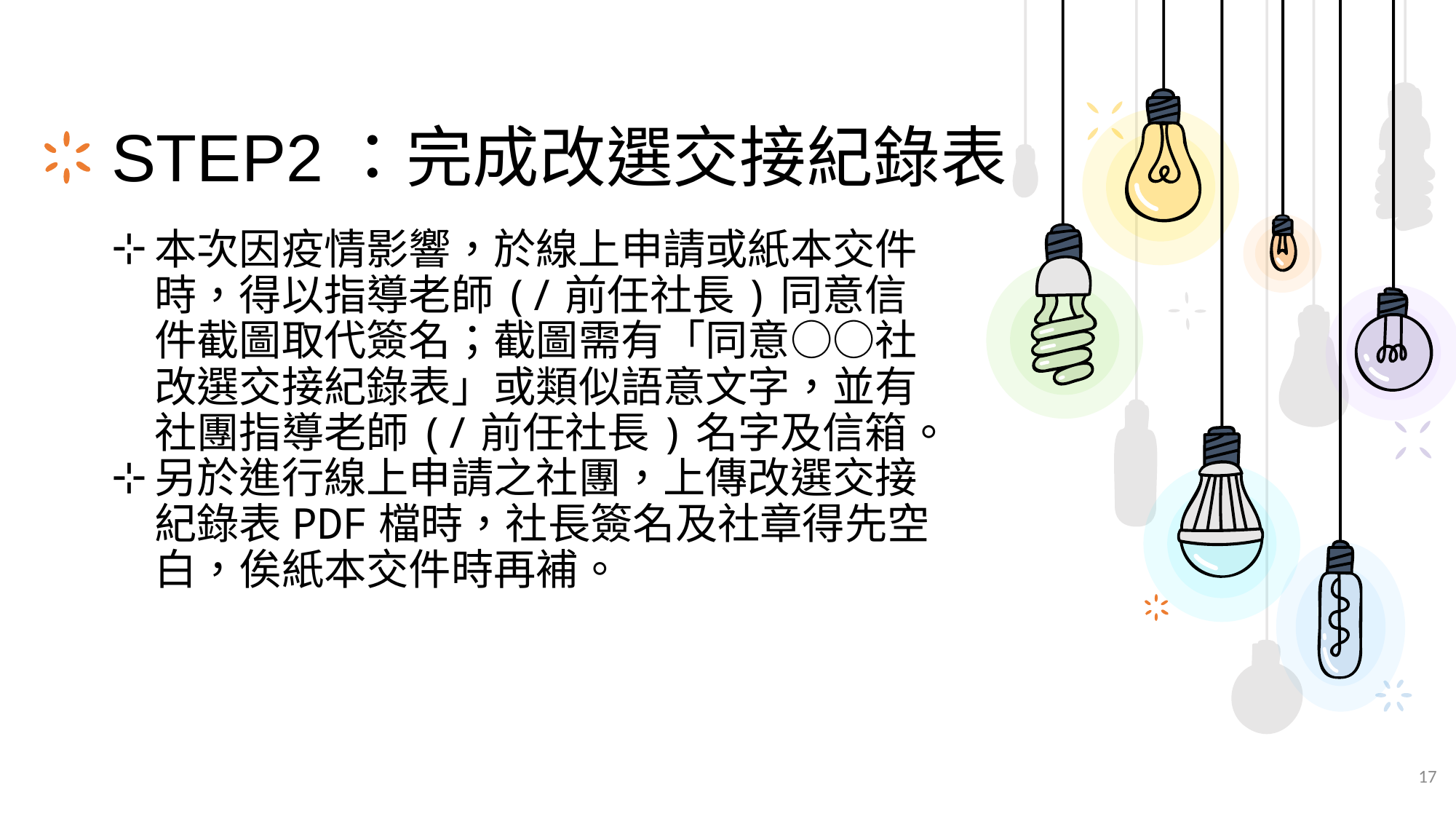

# STEP2：完成改選交接紀錄表
本次因疫情影響，於線上申請或紙本交件時，得以指導老師(/前任社長)同意信件截圖取代簽名；截圖需有「同意○○社改選交接紀錄表」或類似語意文字，並有社團指導老師(/前任社長)名字及信箱。
另於進行線上申請之社團，上傳改選交接紀錄表PDF檔時，社長簽名及社章得先空白，俟紙本交件時再補。

17